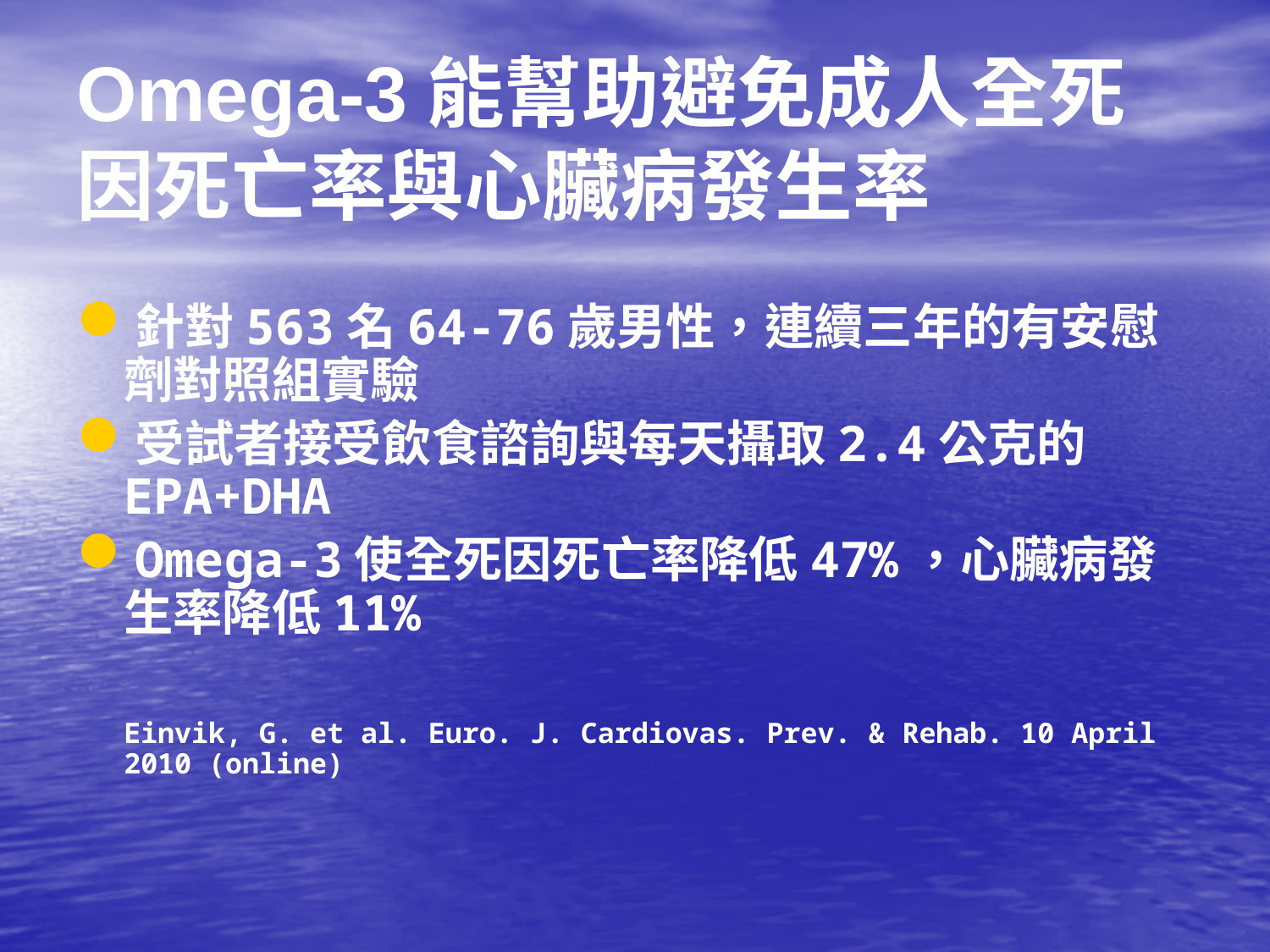

# Omega-3能幫助避免成人全死因死亡率與心臟病發生率
針對563名64-76歲男性，連續三年的有安慰劑對照組實驗
受試者接受飲食諮詢與每天攝取2.4公克的 EPA+DHA
Omega-3使全死因死亡率降低47%，心臟病發生率降低11%

	Einvik, G. et al. Euro. J. Cardiovas. Prev. & Rehab. 10 April 2010 (online)